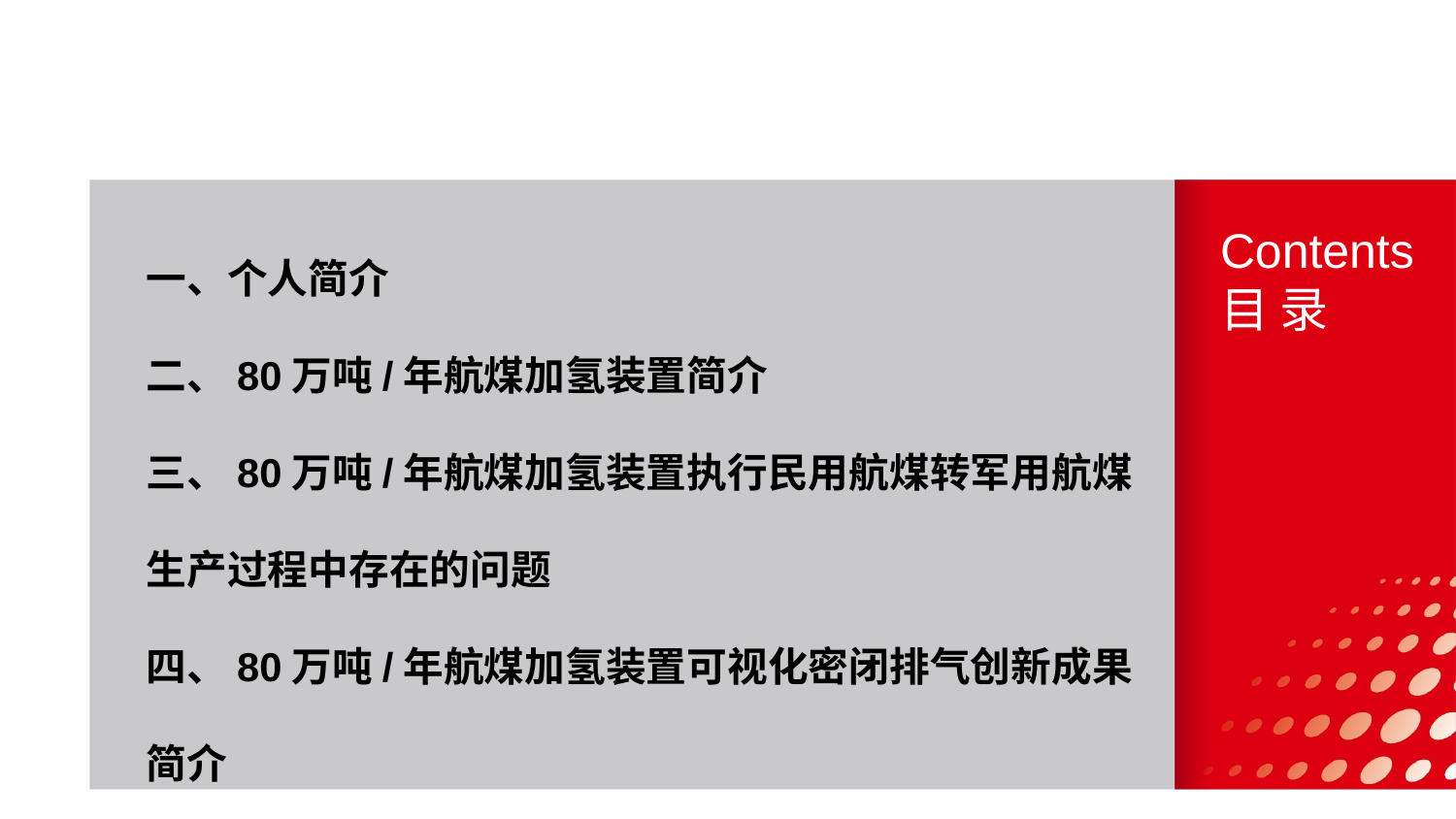

一、个人简介
二、80万吨/年航煤加氢装置简介
三、80万吨/年航煤加氢装置执行民用航煤转军用航煤生产过程中存在的问题
四、80万吨/年航煤加氢装置可视化密闭排气创新成果简介
Contents
目 录